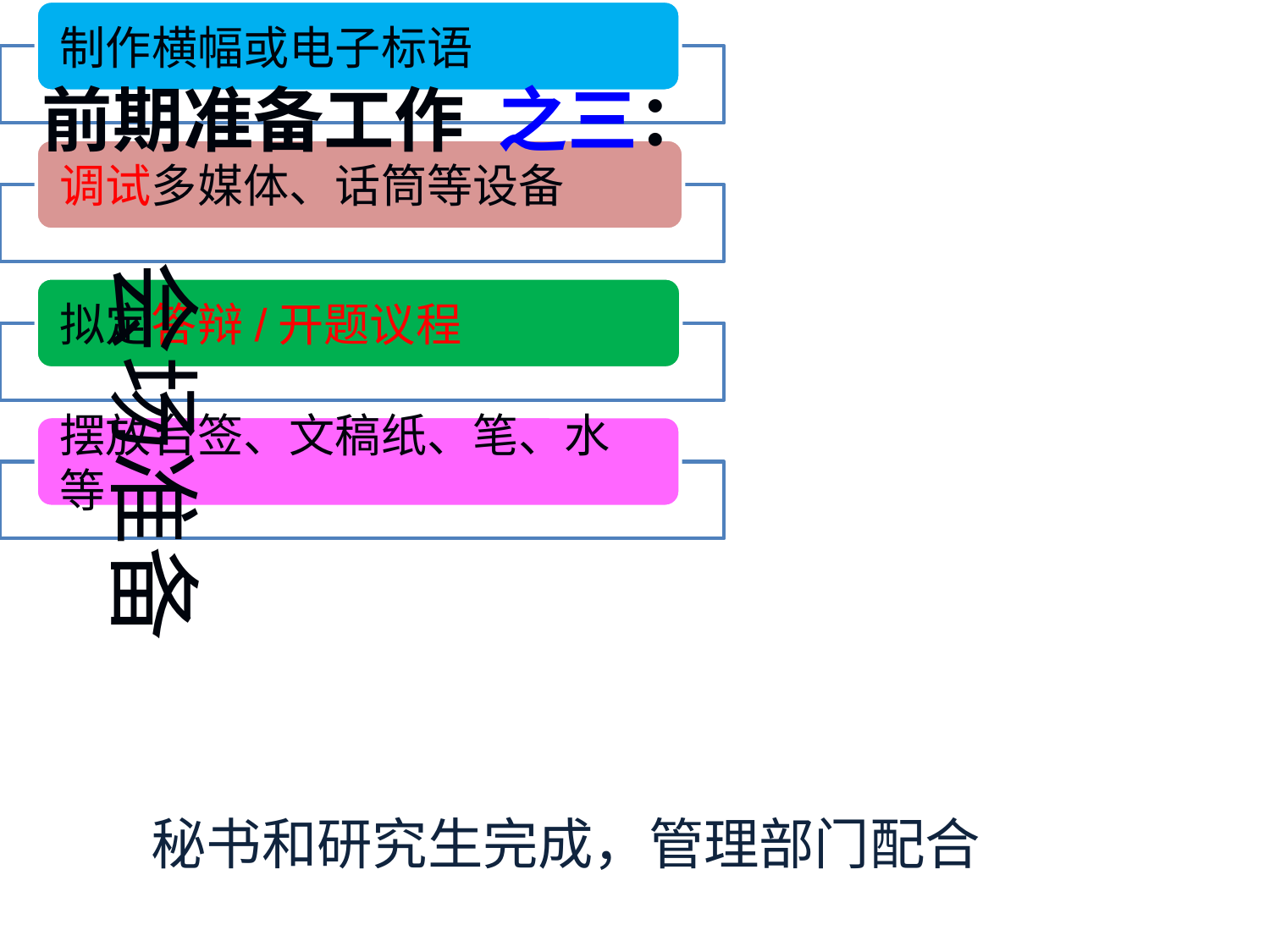

前期准备工作  之三：

制作横幅或电子标语

调试多媒体、话筒等设备

拟定答辩/开题议程

摆放台签、文稿纸、笔、水等
会场准备
秘书和研究生完成，管理部门配合